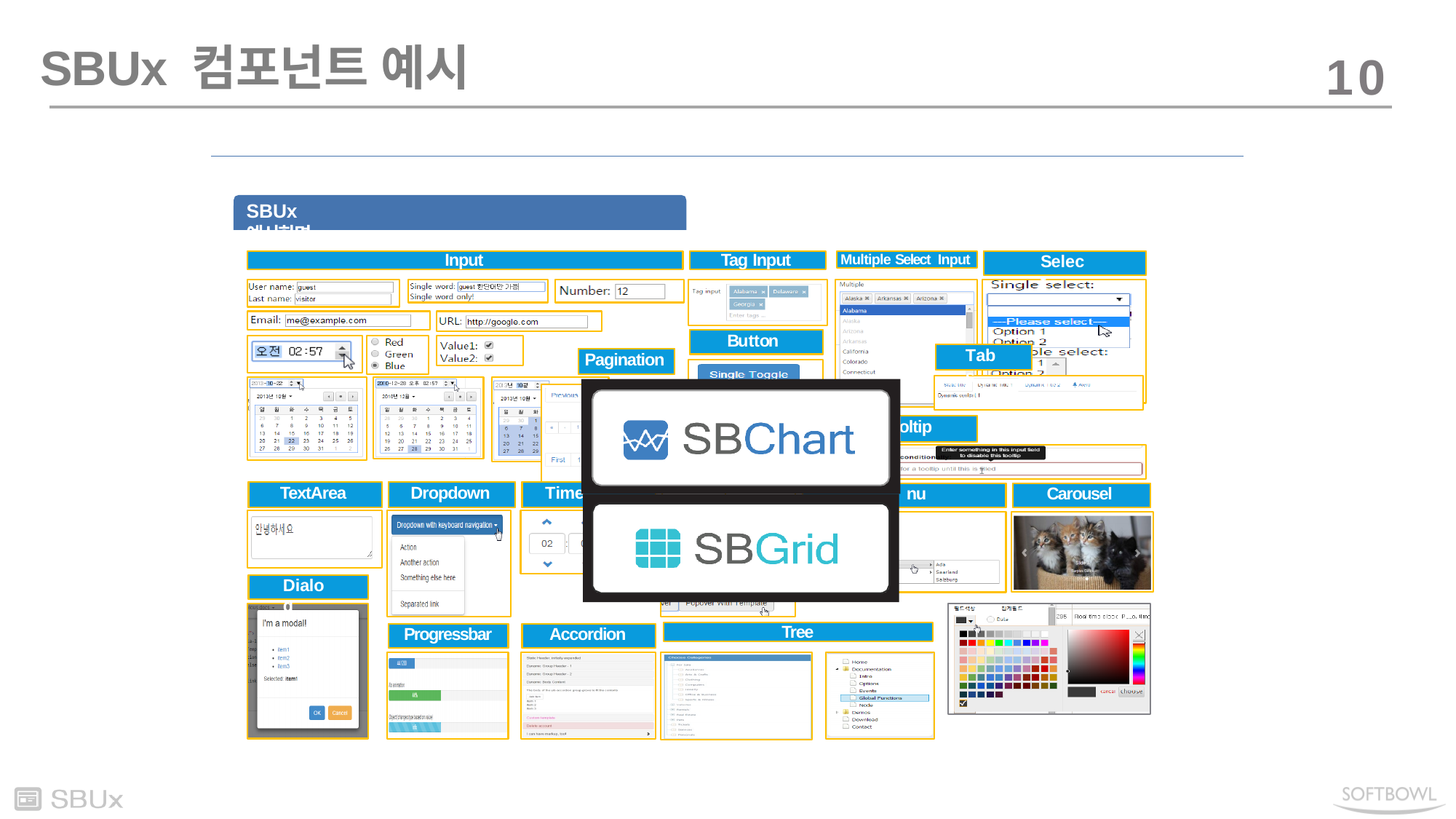

SBUx 컴포넌트 예시
10

SBUx 예시화면
Select
Input
Tag Input
Multiple Select  Input

Buttons

Tabs
Pagination

To

picker	Popover	Me

oltip

Time
Dropdown

TextArea
nu
Carousel

Dialog

Tree
Progressbar
Accordion